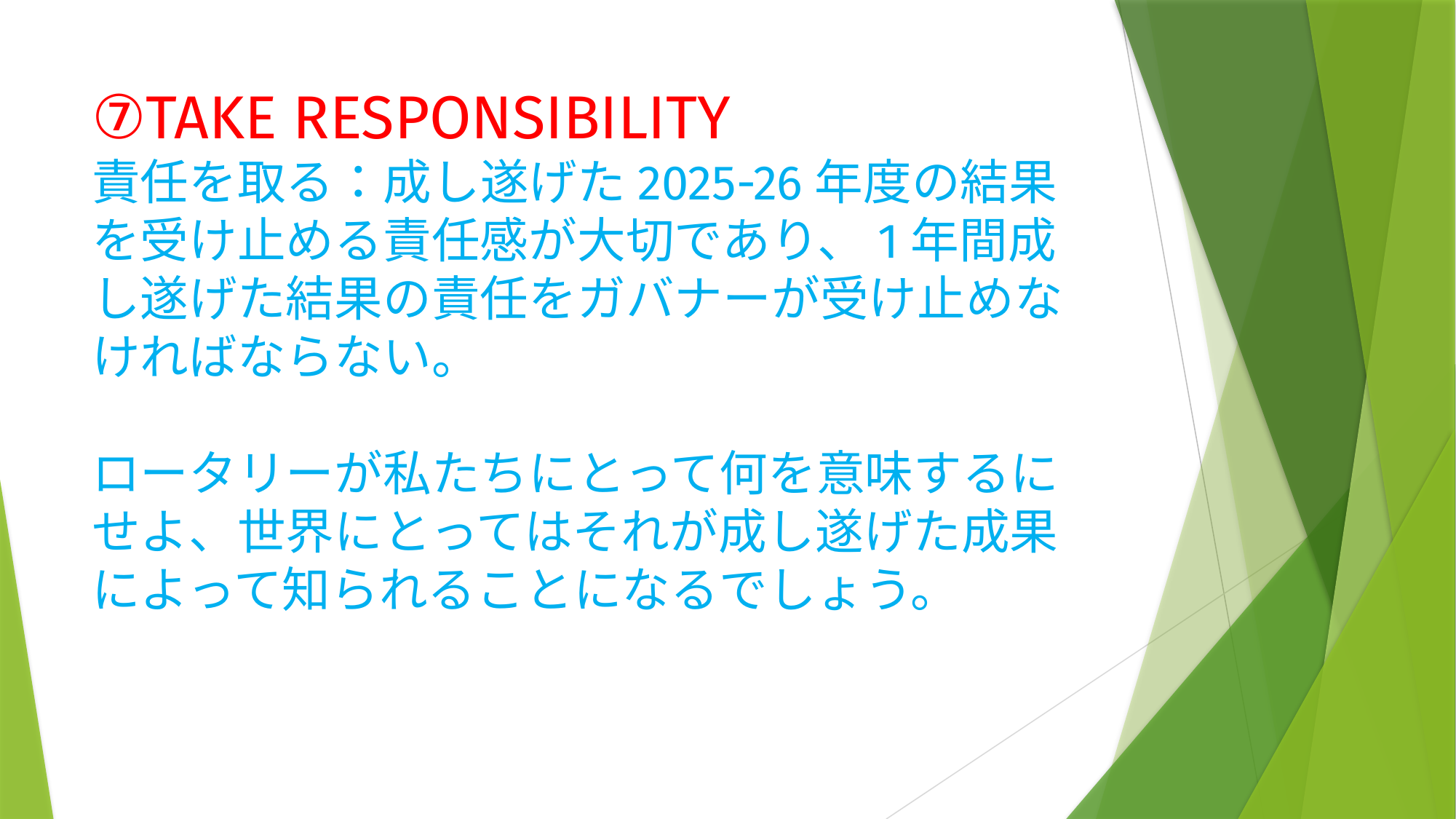

# ⑦TAKE RESPONSIBILITY 責任を取る：成し遂げた2025-26年度の結果を受け止める責任感が大切であり、1年間成し遂げた結果の責任をガバナーが受け止めなければならない。 ロータリーが私たちにとって何を意味するにせよ、世界にとってはそれが成し遂げた成果によって知られることになるでしょう。